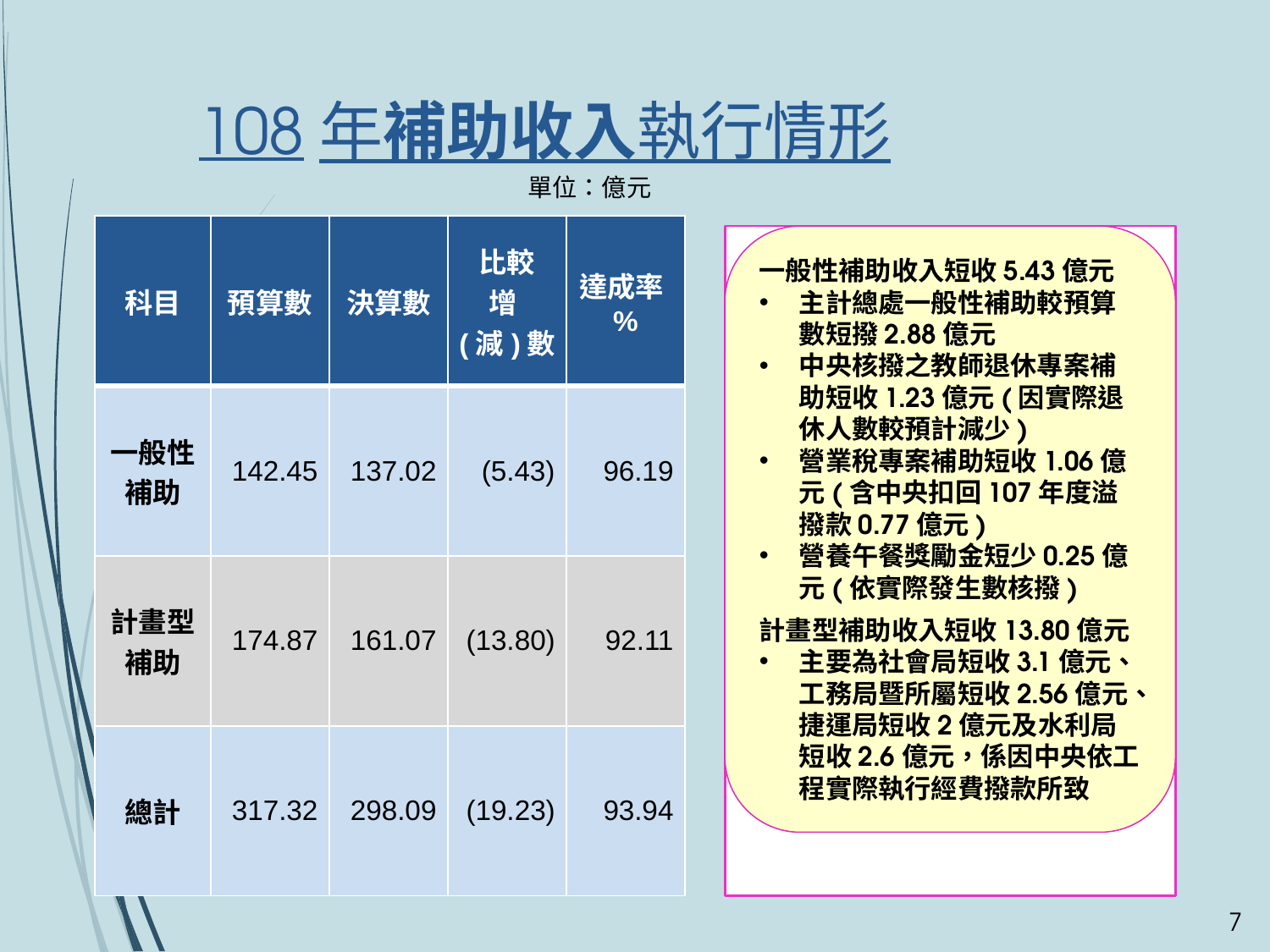

# 108年補助收入執行情形
單位：億元
| 科目 | 預算數 | 決算數 | 比較 增(減)數 | 達成率% |
| --- | --- | --- | --- | --- |
| 一般性補助 | 142.45 | 137.02 | (5.43) | 96.19 |
| 計畫型補助 | 174.87 | 161.07 | (13.80) | 92.11 |
| 總計 | 317.32 | 298.09 | (19.23) | 93.94 |

一般性補助收入短收5.43億元
主計總處一般性補助較預算數短撥2.88億元
中央核撥之教師退休專案補助短收1.23億元(因實際退休人數較預計減少)
營業稅專案補助短收1.06億元(含中央扣回107年度溢撥款0.77億元)
營養午餐獎勵金短少0.25億元(依實際發生數核撥)
計畫型補助收入短收13.80億元
主要為社會局短收3.1億元、工務局暨所屬短收2.56億元、捷運局短收2億元及水利局短收2.6億元，係因中央依工程實際執行經費撥款所致
7